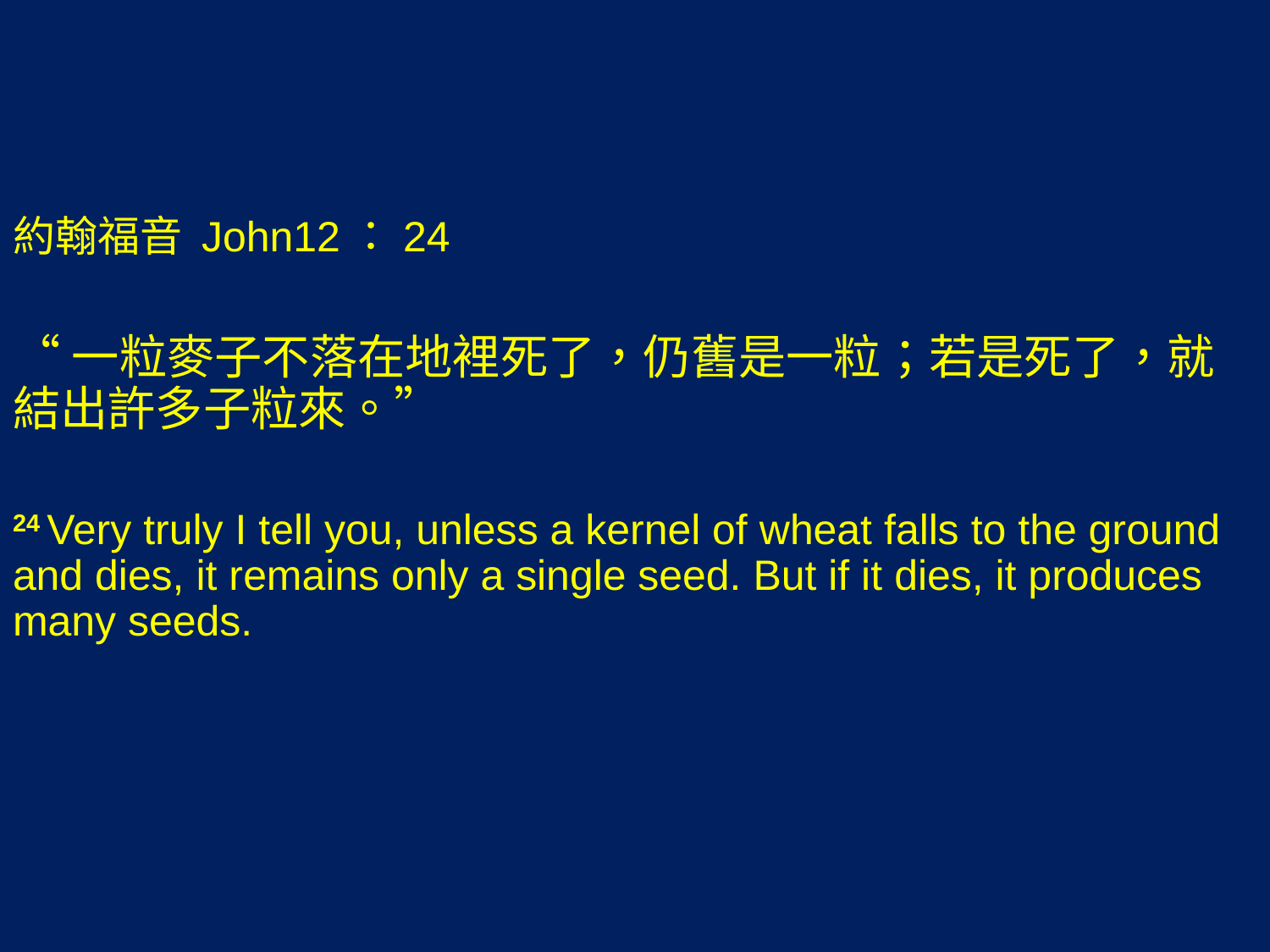

約翰福音 John12：24

“一粒麥子不落在地裡死了，仍舊是一粒；若是死了，就結出許多子粒來。”

24 Very truly I tell you, unless a kernel of wheat falls to the ground and dies, it remains only a single seed. But if it dies, it produces many seeds.